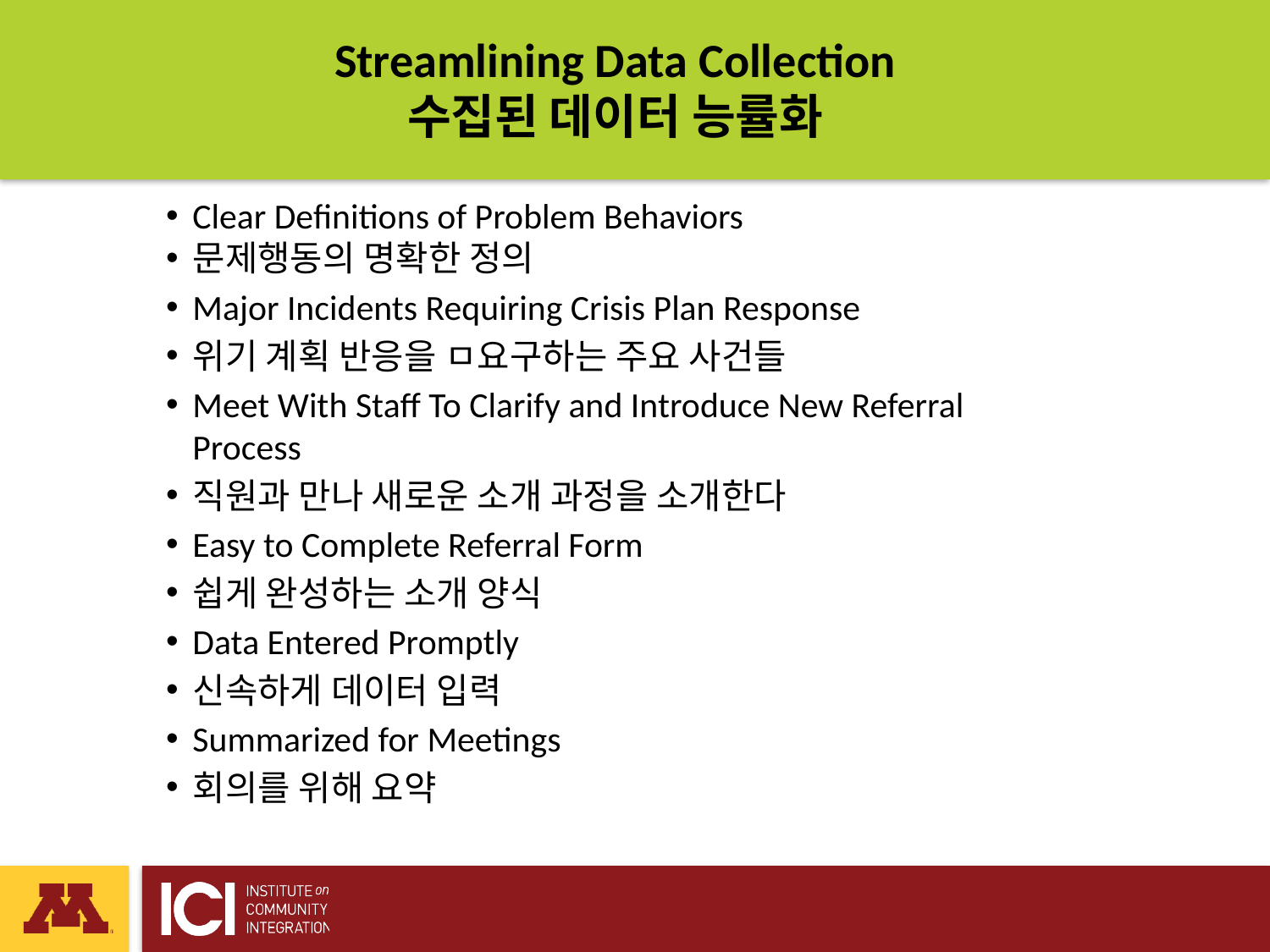

# Streamlining Data Collection 수집된 데이터 능률화
Clear Definitions of Problem Behaviors
문제행동의 명확한 정의
Major Incidents Requiring Crisis Plan Response
위기 계획 반응을 ㅁ요구하는 주요 사건들
Meet With Staff To Clarify and Introduce New Referral Process
직원과 만나 새로운 소개 과정을 소개한다
Easy to Complete Referral Form
쉽게 완성하는 소개 양식
Data Entered Promptly
신속하게 데이터 입력
Summarized for Meetings
회의를 위해 요약